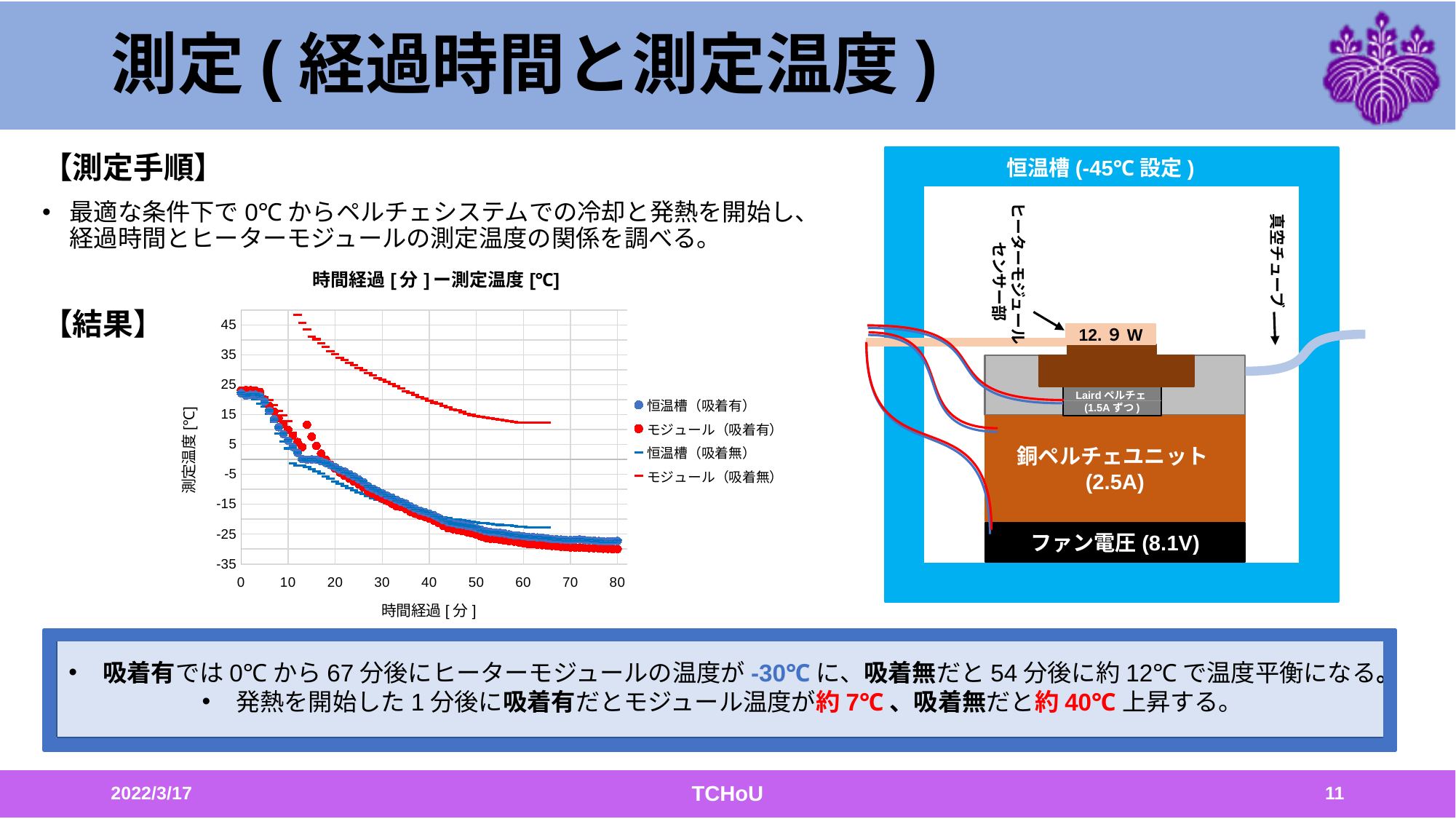

# 測定(経過時間と測定温度)
【測定手順】
最適な条件下で0℃からペルチェシステムでの冷却と発熱を開始し、経過時間とヒーターモジュールの測定温度の関係を調べる。

【結果】

恒温槽(-45℃設定)
ヒーターモジュール　センサー部
真空チューブ
12.９W

Lairdペルチェ(1.5Aずつ)
銅ペルチェユニット(2.5A)
ファン電圧(8.1V)

### Chart: 時間経過[分]ー測定温度[℃]

| Category |  |  |  |  |
|---|---|---|---|---|

吸着有では0℃から67分後にヒーターモジュールの温度が-30℃に、吸着無だと54分後に約12℃で温度平衡になる。
発熱を開始した1分後に吸着有だとモジュール温度が約7℃、吸着無だと約40℃上昇する。

2022/3/17
11
TCHoU